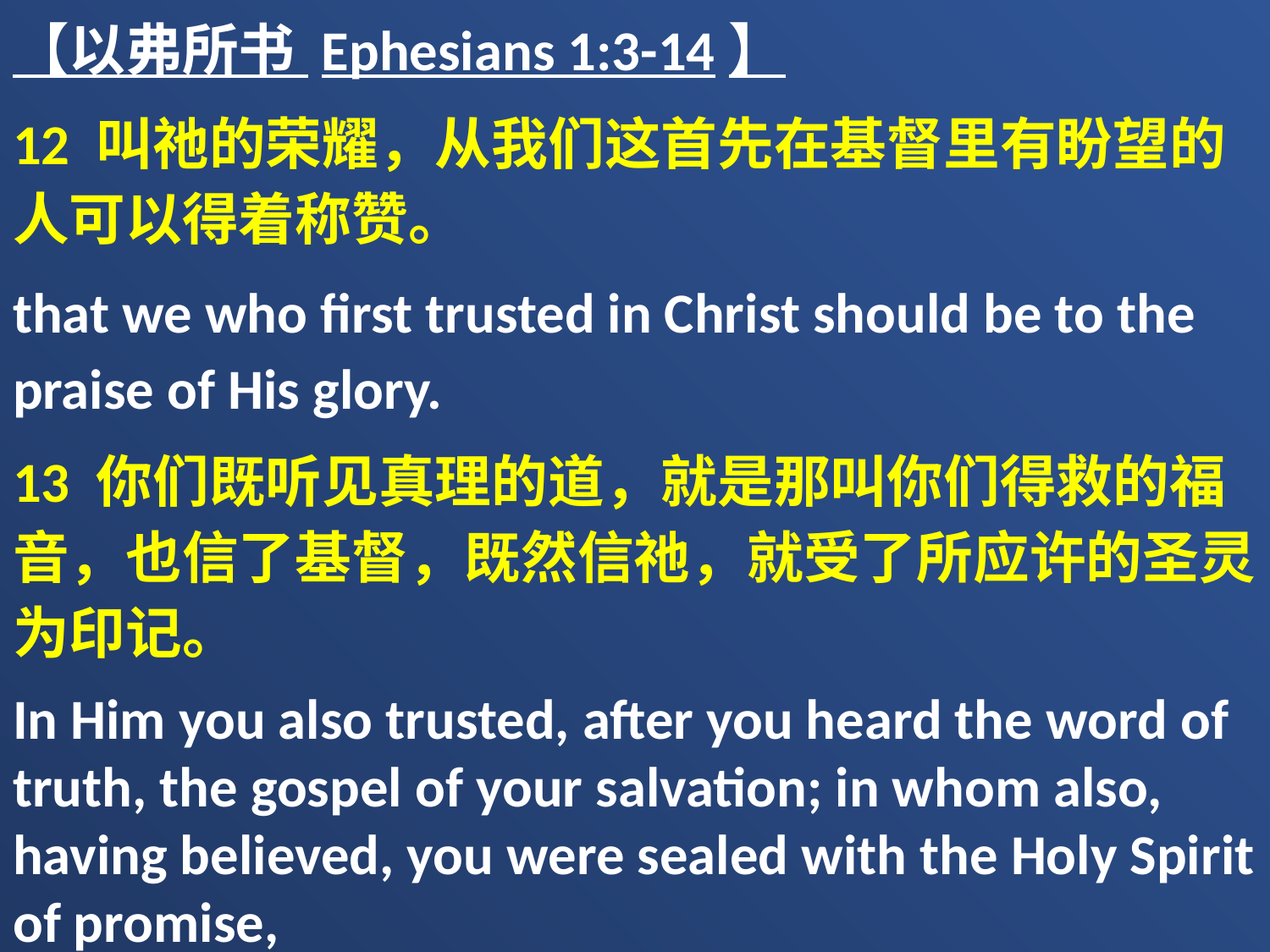

【以弗所书 Ephesians 1:3-14】
12 叫祂的荣耀，从我们这首先在基督里有盼望的人可以得着称赞。
that we who first trusted in Christ should be to the praise of His glory.
13 你们既听见真理的道，就是那叫你们得救的福音，也信了基督，既然信祂，就受了所应许的圣灵为印记。
In Him you also trusted, after you heard the word of truth, the gospel of your salvation; in whom also, having believed, you were sealed with the Holy Spirit of promise,